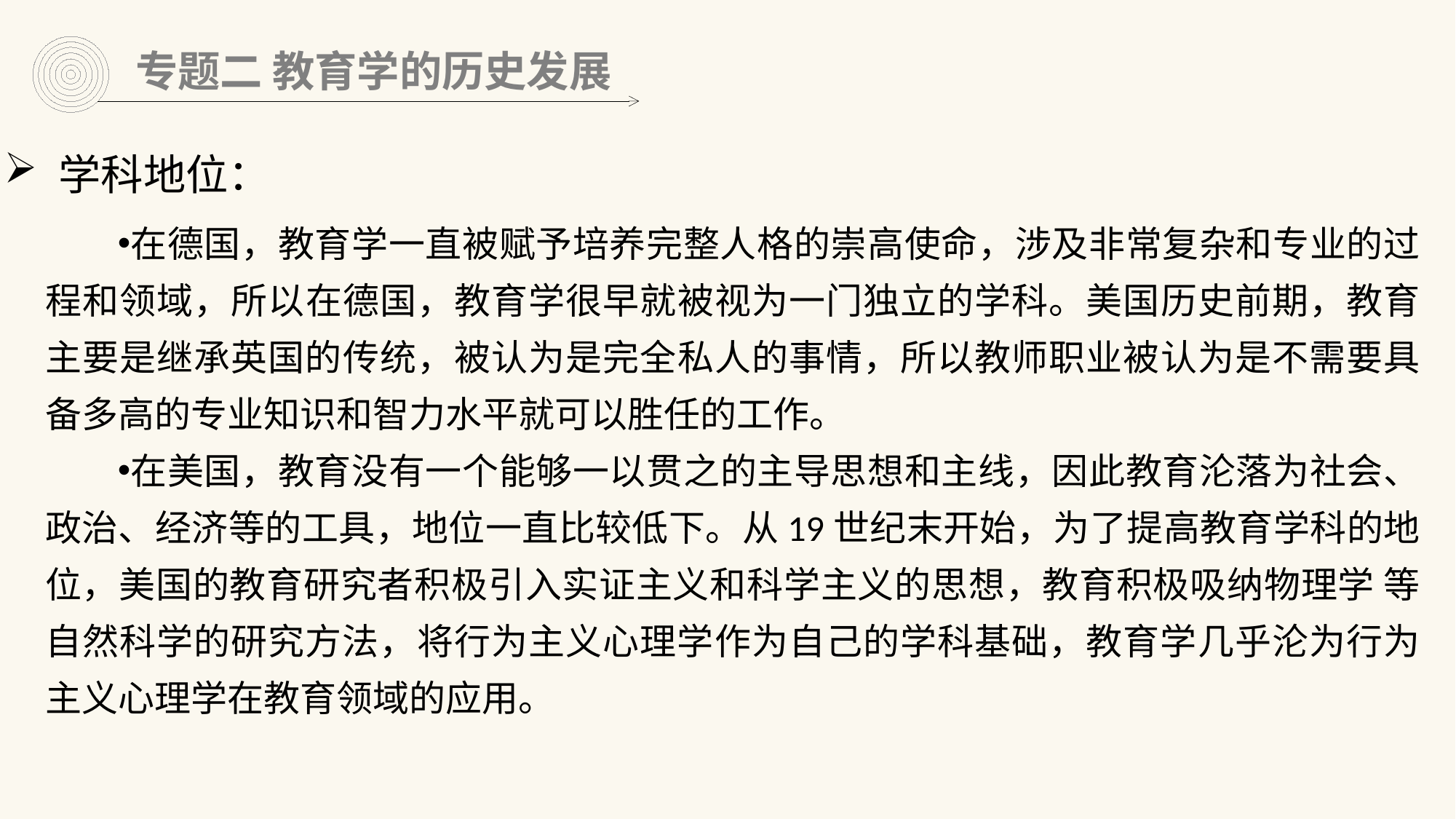

专题二 教育学的历史发展
学科地位：
在德国，教育学一直被赋予培养完整人格的崇高使命，涉及非常复杂和专业的过程和领域，所以在德国，教育学很早就被视为一门独立的学科。美国历史前期，教育主要是继承英国的传统，被认为是完全私人的事情，所以教师职业被认为是不需要具备多高的专业知识和智力水平就可以胜任的工作。
在美国，教育没有一个能够一以贯之的主导思想和主线，因此教育沦落为社会、政治、经济等的工具，地位一直比较低下。从19世纪末开始，为了提高教育学科的地位，美国的教育研究者积极引入实证主义和科学主义的思想，教育积极吸纳物理学 等自然科学的研究方法，将行为主义心理学作为自己的学科基础，教育学几乎沦为行为主义心理学在教育领域的应用。